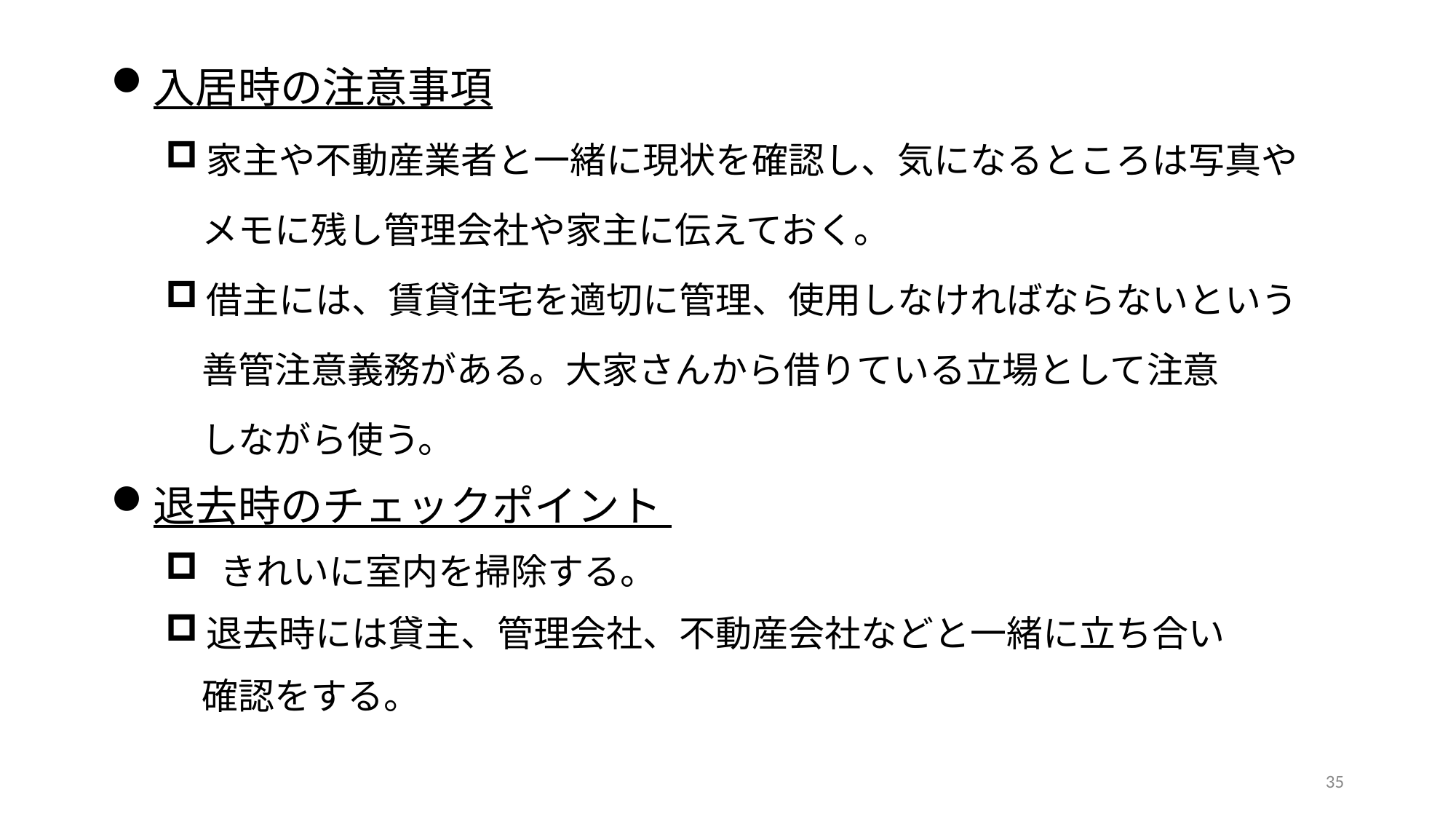

入居時の注意事項
家主や不動産業者と一緒に現状を確認し、気になるところは写真や
　メモに残し管理会社や家主に伝えておく。
借主には、賃貸住宅を適切に管理、使用しなければならないという
　善管注意義務がある。大家さんから借りている立場として注意
　しながら使う。
退去時のチェックポイント
きれいに室内を掃除する。
退去時には貸主、管理会社、不動産会社などと一緒に立ち合い
　確認をする。

35